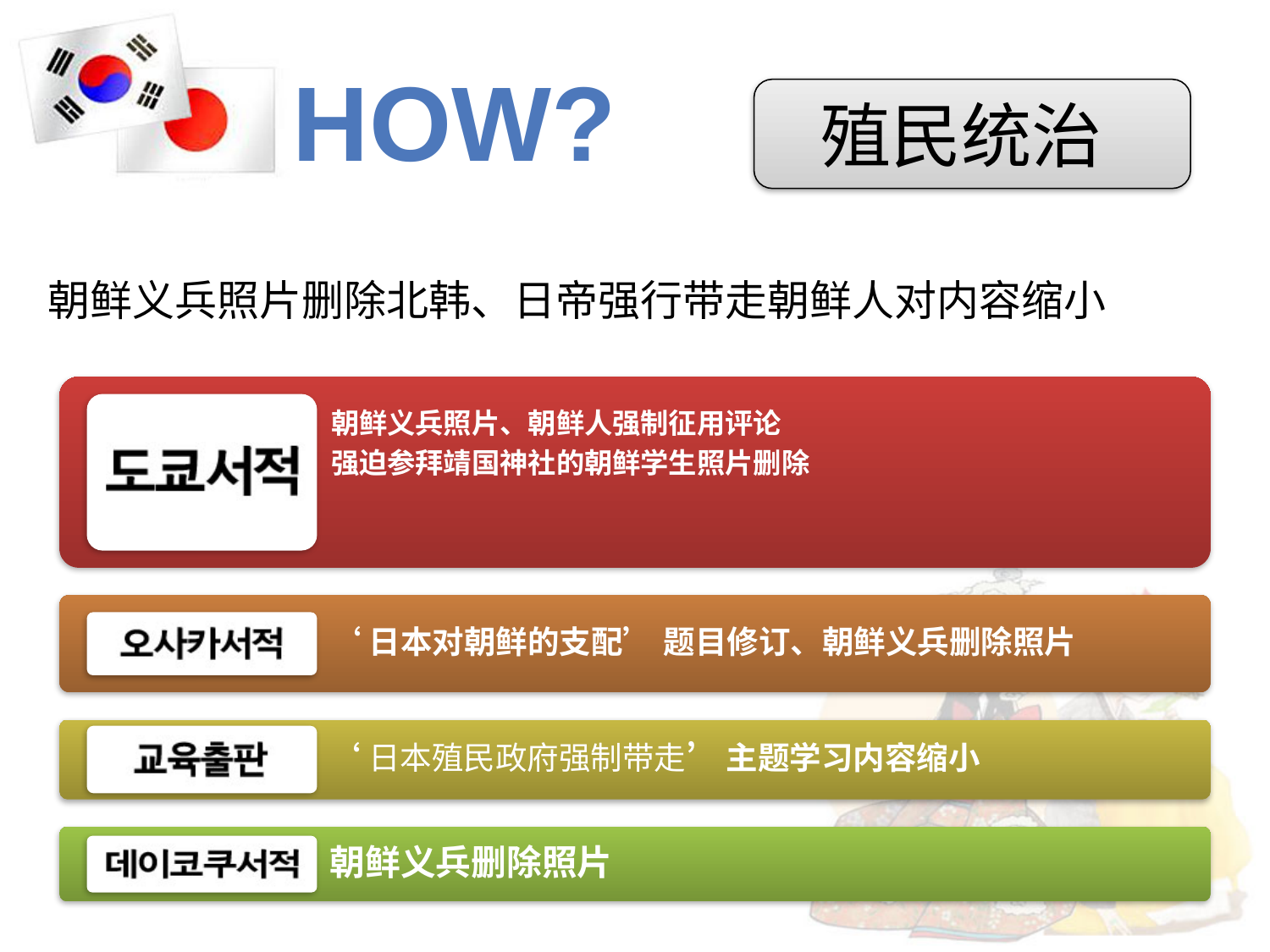

# how?
  殖民统治
朝鲜义兵照片删除北韩、日帝强行带走朝鲜人对内容缩小
朝鲜义兵照片、朝鲜人强制征用评论
强迫参拜靖国神社的朝鲜学生照片删除

‘日本对朝鲜的支配’ 题目修订、朝鲜义兵删除照片
‘日本殖民政府强制带走’ 主题学习内容缩小
朝鲜义兵删除照片